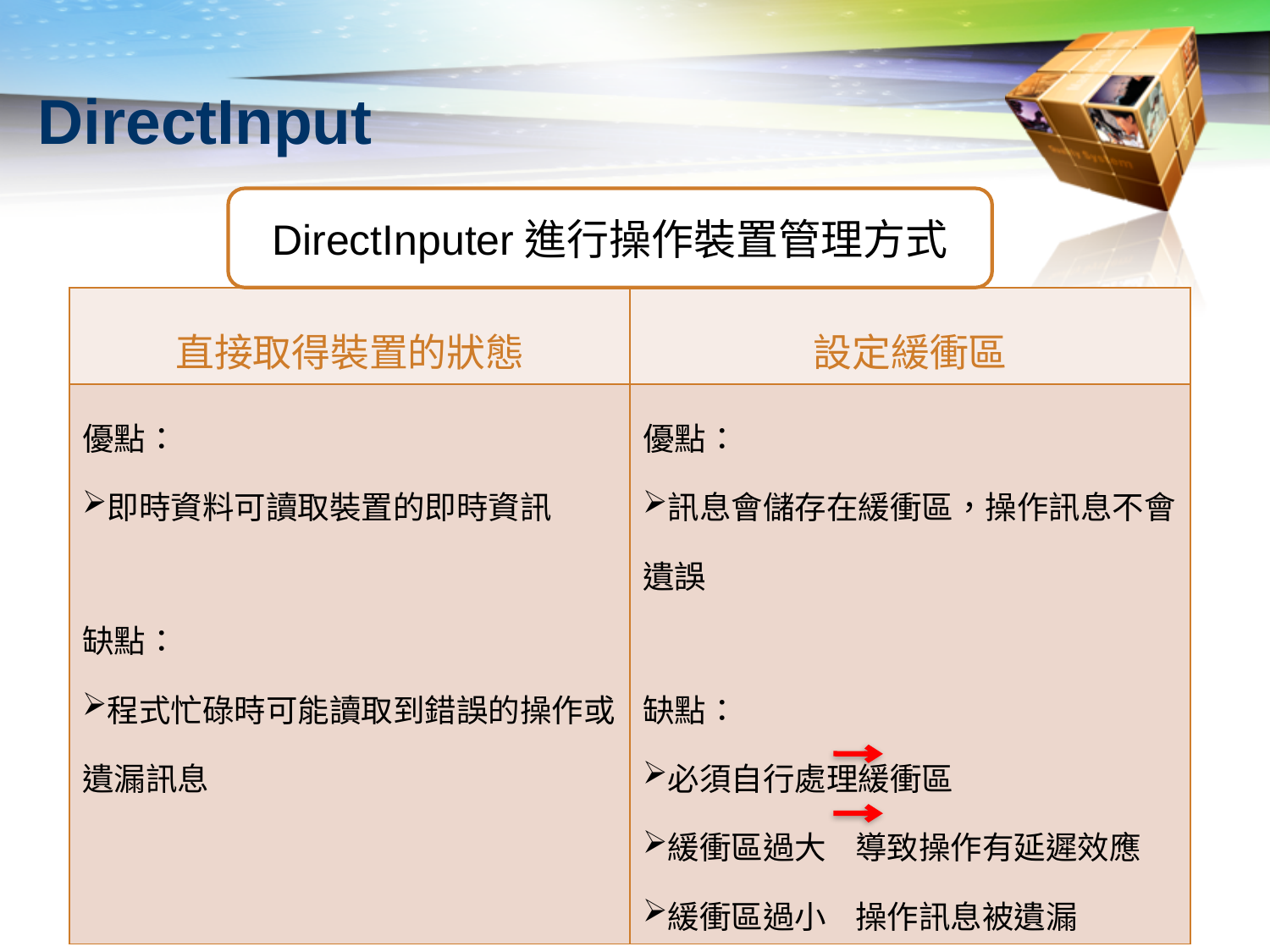

# DirectInput
DirectInputer進行操作裝置管理方式
| 直接取得裝置的狀態 | 設定緩衝區 |
| --- | --- |
| 優點： 即時資料可讀取裝置的即時資訊 缺點： 程式忙碌時可能讀取到錯誤的操作或遺漏訊息 | 優點： 訊息會儲存在緩衝區，操作訊息不會遺誤 缺點： 必須自行處理緩衝區 緩衝區過大 導致操作有延遲效應 緩衝區過小 操作訊息被遺漏 |